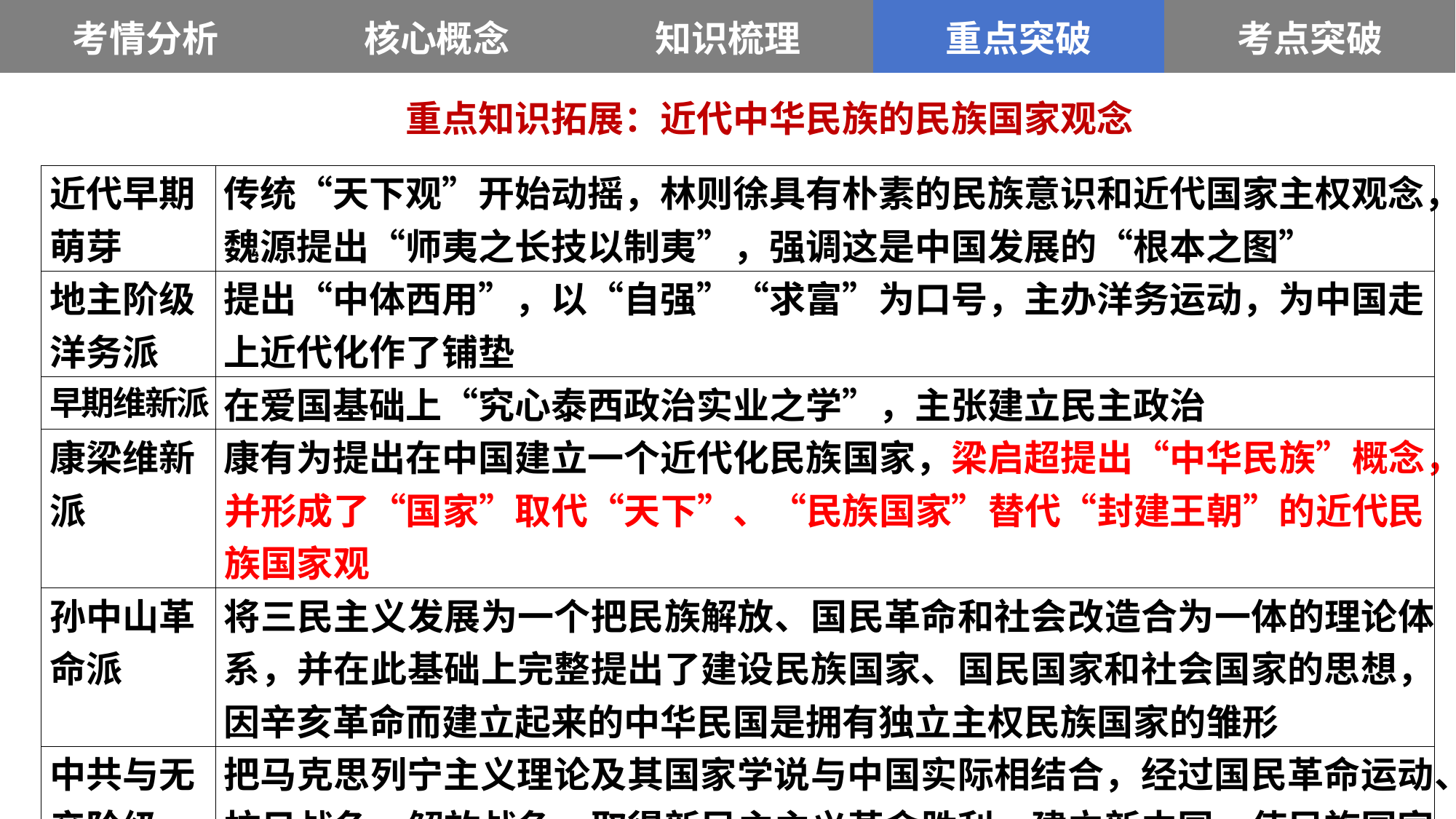

| 考情分析 | 核心概念 | 知识梳理 | 重点突破 | 考点突破 |
| --- | --- | --- | --- | --- |
重点知识拓展：近代中华民族的民族国家观念
| 近代早期萌芽 | 传统“天下观”开始动摇，林则徐具有朴素的民族意识和近代国家主权观念，魏源提出“师夷之长技以制夷”，强调这是中国发展的“根本之图” |
| --- | --- |
| 地主阶级洋务派 | 提出“中体西用”，以“自强”“求富”为口号，主办洋务运动，为中国走上近代化作了铺垫 |
| 早期维新派 | 在爱国基础上“究心泰西政治实业之学”，主张建立民主政治 |
| 康梁维新派 | 康有为提出在中国建立一个近代化民族国家，梁启超提出“中华民族”概念，并形成了“国家”取代“天下”、“民族国家”替代“封建王朝”的近代民族国家观 |
| 孙中山革命派 | 将三民主义发展为一个把民族解放、国民革命和社会改造合为一体的理论体系，并在此基础上完整提出了建设民族国家、国民国家和社会国家的思想，因辛亥革命而建立起来的中华民国是拥有独立主权民族国家的雏形 |
| 中共与无产阶级 | 把马克思列宁主义理论及其国家学说与中国实际相结合，经过国民革命运动、抗日战争、解放战争，取得新民主主义革命胜利，建立新中国，使民族国家最终实现独立自主 |